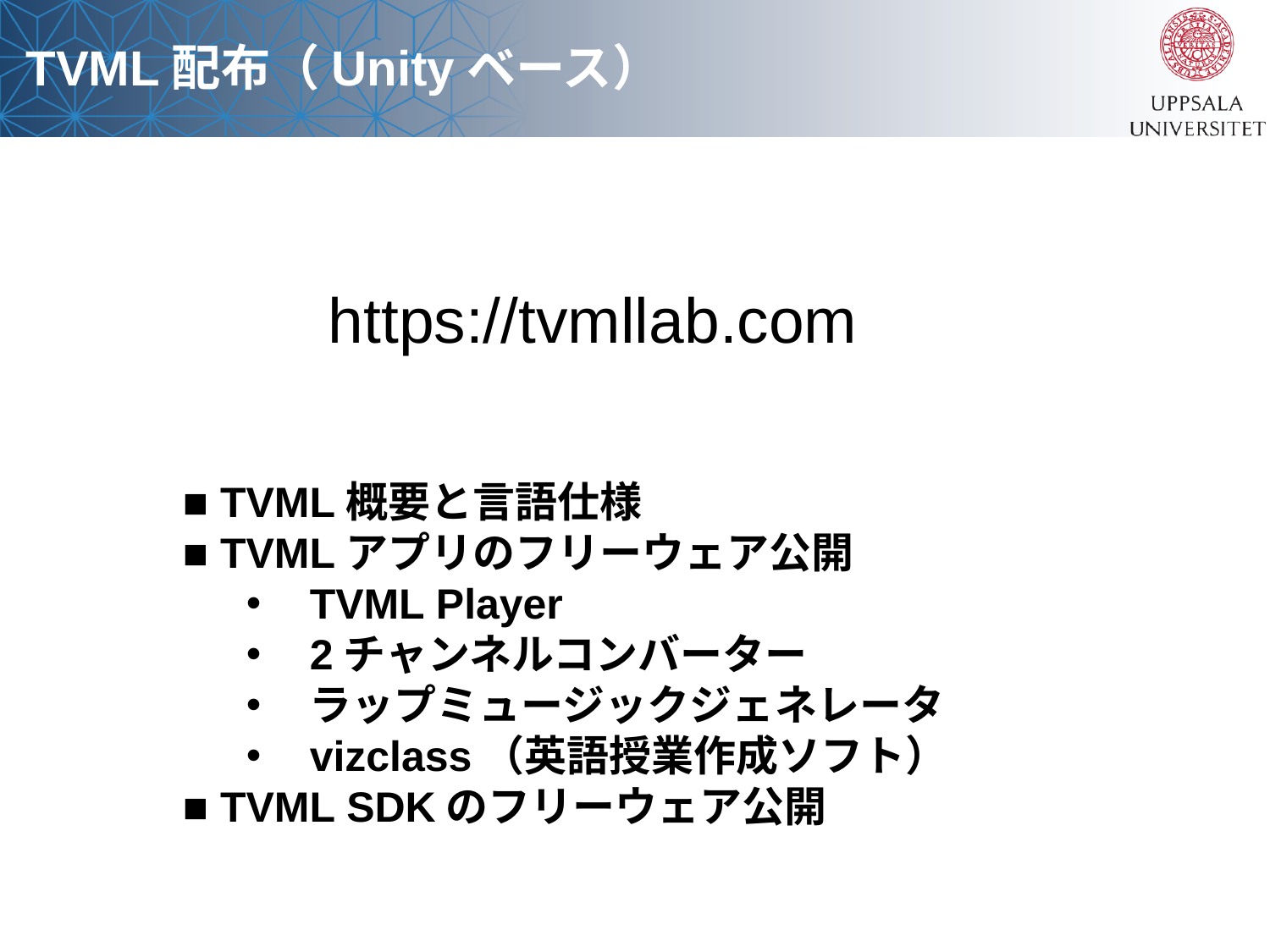

TVML配布（Unityベース）
https://tvmllab.com

■ TVML概要と言語仕様
■ TVMLアプリのフリーウェア公開
TVML Player
2チャンネルコンバーター
ラップミュージックジェネレータ
vizclass（英語授業作成ソフト）
■ TVML SDKのフリーウェア公開